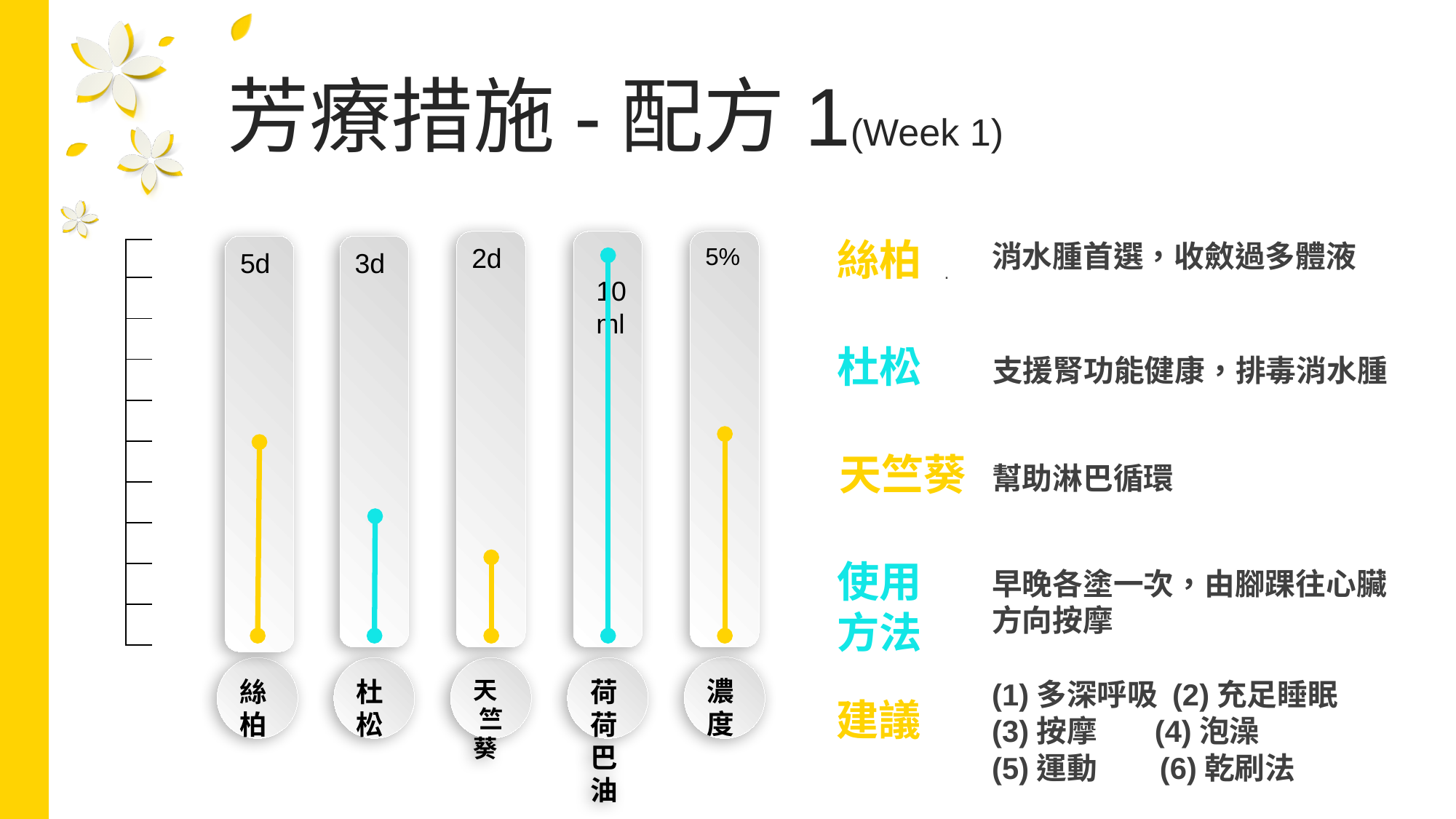

芳療措施-配方1(Week 1)
絲柏
2d
天    竺葵

 10
 ml
荷荷巴油
5%
濃度
消水腫首選，收斂過多體液
.
3d
杜松
5d
絲柏
100
|  |
| --- |
|  |
|  |
|  |
|  |
|  |
|  |
|  |
|  |
|  |
90
80
杜松
支援腎功能健康，排毒消水腫
70
60
50
天竺葵
幫助淋巴循環
40
30
使用
方法
早晚各塗一次，由腳踝往心臟方向按摩
20
10
(1)多深呼吸 (2)充足睡眠
(3)按摩         (4)泡澡
(5)運動        (6)乾刷法

建議